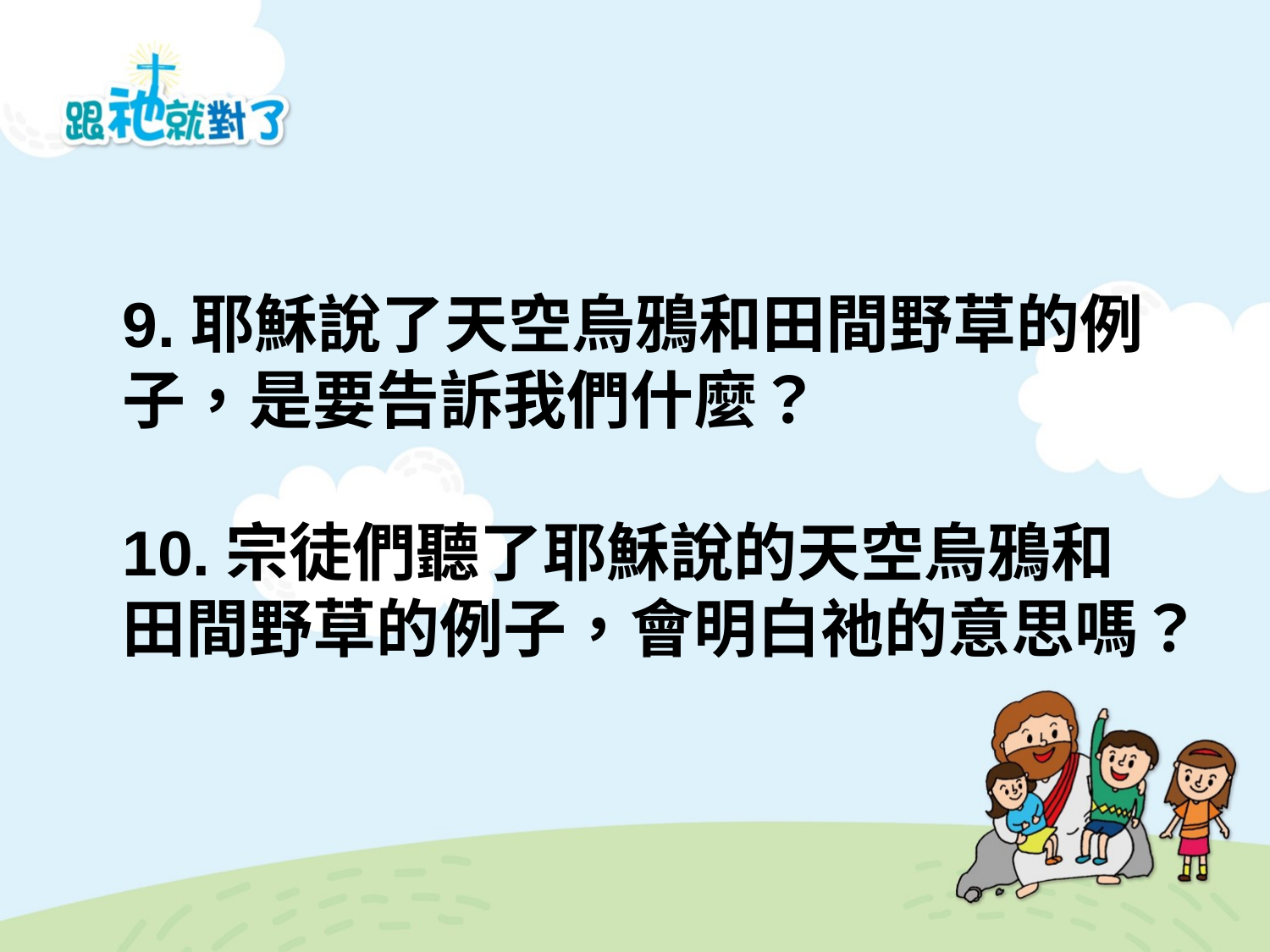

9.耶穌說了天空烏鴉和田間野草的例子，是要告訴我們什麼？

10.宗徒們聽了耶穌說的天空烏鴉和田間野草的例子，會明白祂的意思嗎？